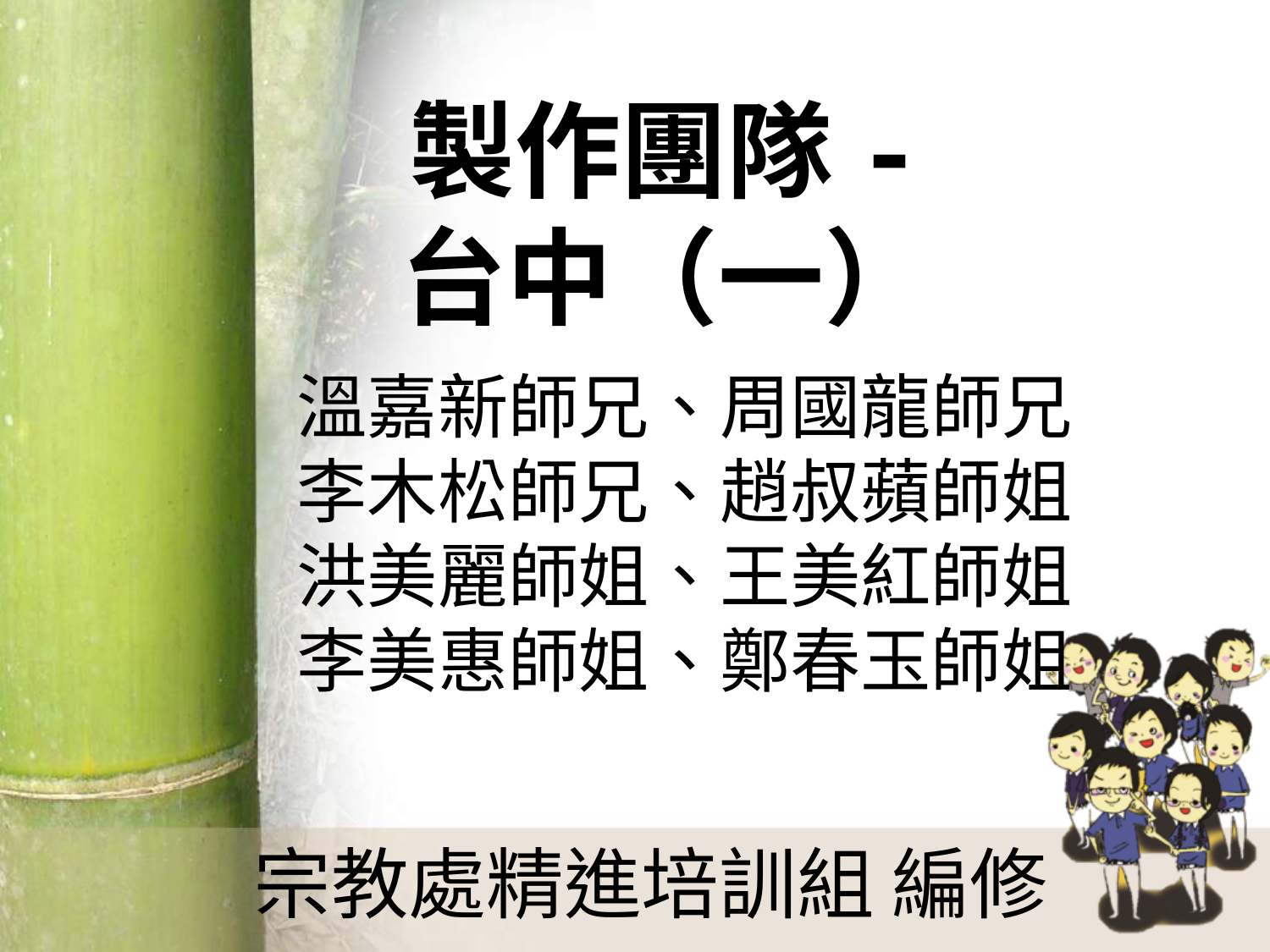

# 製作團隊- 台中（一）
溫嘉新師兄、周國龍師兄
李木松師兄、趙叔蘋師姐
洪美麗師姐、王美紅師姐
李美惠師姐、鄭春玉師姐
宗教處精進培訓組 編修